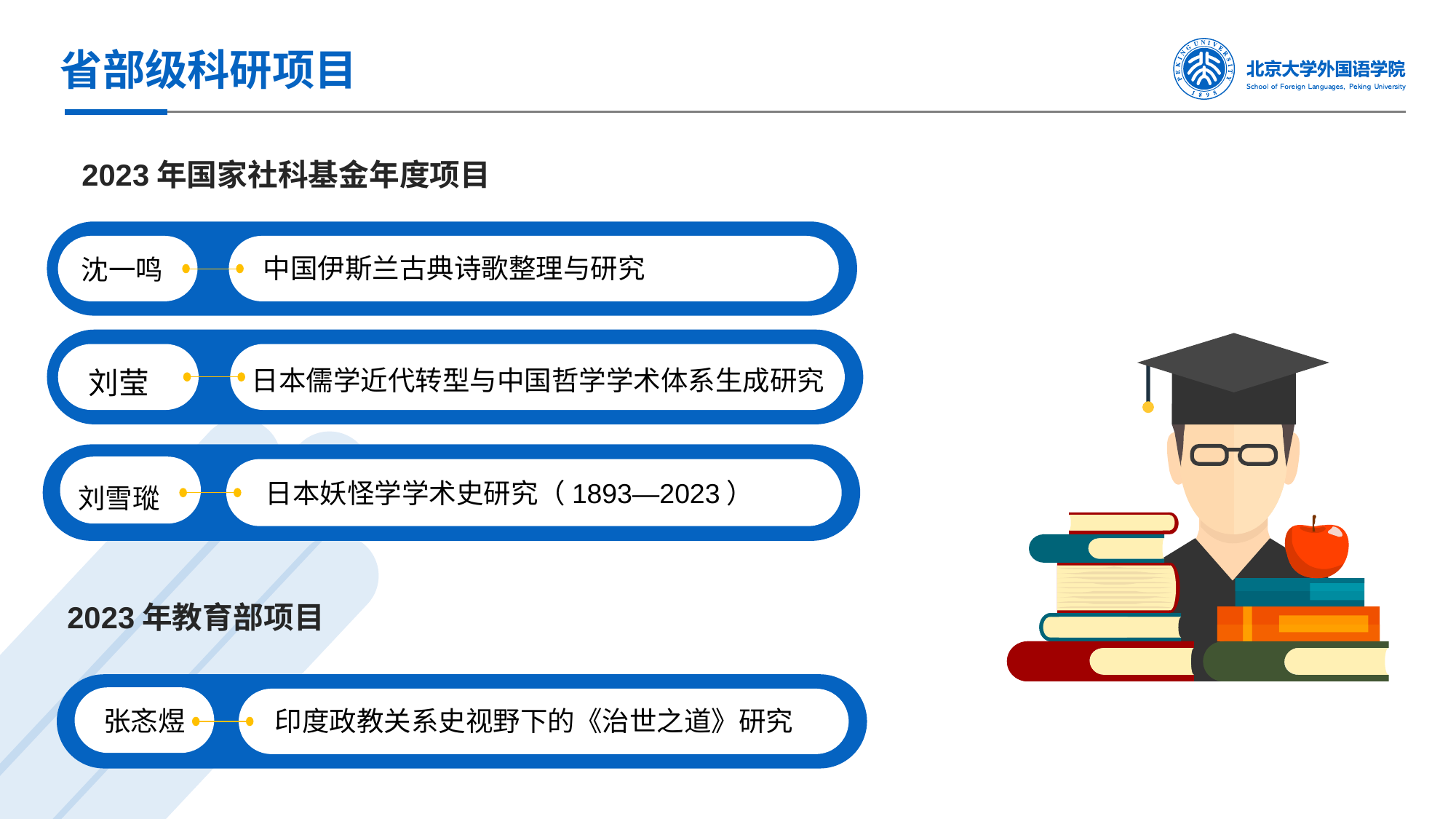

省部级科研项目

2023年国家社科基金年度项目

沈一鸣

中国伊斯兰古典诗歌整理与研究
沈一鸣

日本儒学近代转型与中国哲学学术体系生成研究
刘莹

日本妖怪学学术史研究（1893—2023）
刘雪瑽
2023年教育部项目

张忞煜

印度政教关系史视野下的《治世之道》研究